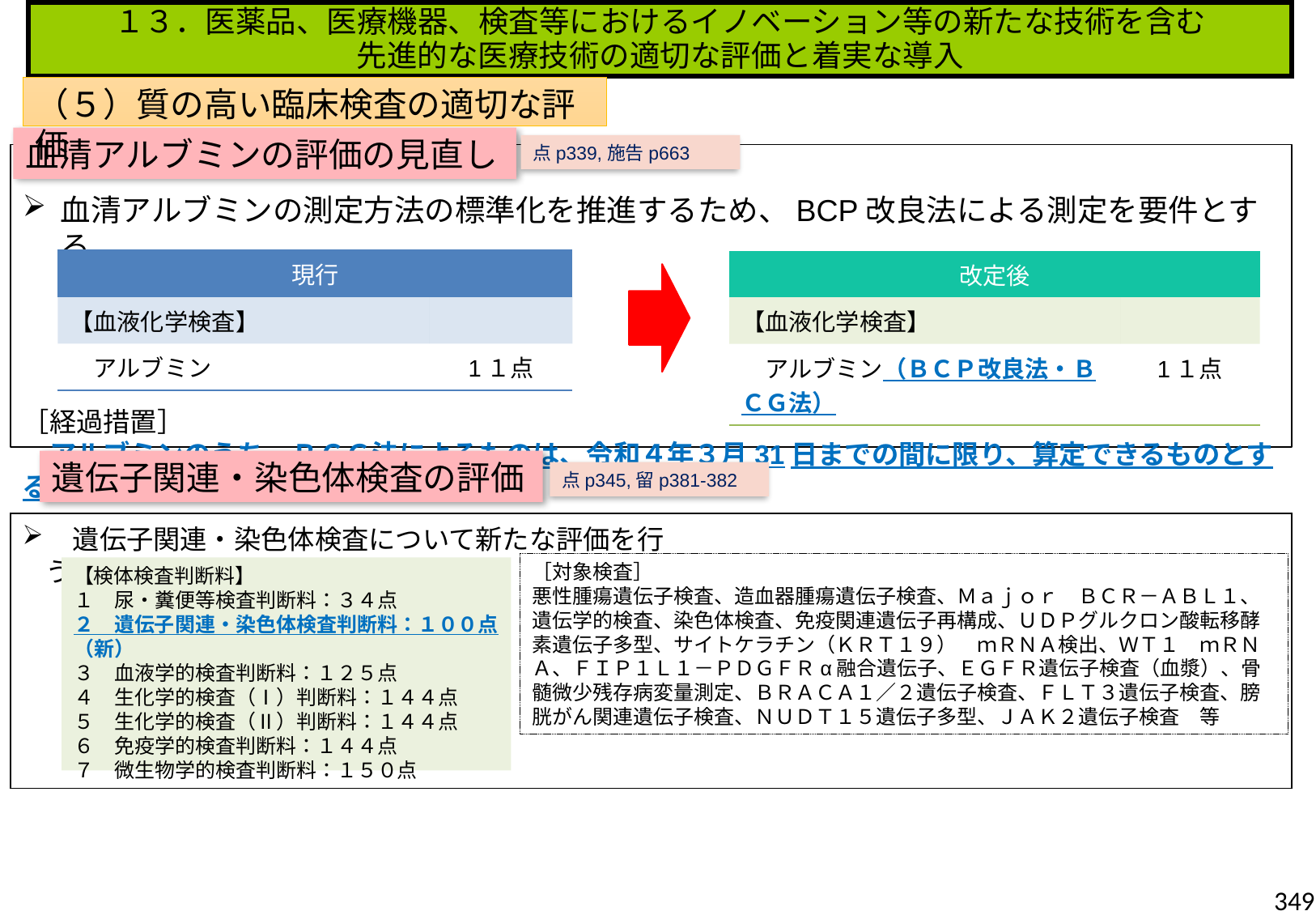

１３．医薬品、医療機器、検査等におけるイノベーション等の新たな技術を含む
先進的な医療技術の適切な評価と着実な導入
（５）質の高い臨床検査の適切な評価

血清アルブミンの評価の見直し
点p339,施告p663

血清アルブミンの測定方法の標準化を推進するため、BCP改良法による測定を要件とする。

［経過措置］
　アルブミンのうち、ＢＣＧ法によるものは、令和４年３月31日までの間に限り、算定できるものとする。

| 現行 |  |
| --- | --- |
| 【血液化学検査】 |  |
| アルブミン | 1１点 |
| 改定後 |  |
| --- | --- |
| 【血液化学検査】 |  |
| アルブミン（ＢＣＰ改良法・ＢＣＧ法） | 1１点 |

遺伝子関連・染色体検査の評価
点p345,留p381-382

　遺伝子関連・染色体検査について新たな評価を行う。
［対象検査］
悪性腫瘍遺伝子検査、造血器腫瘍遺伝子検査、Ｍａｊｏｒ　ＢＣＲ－ＡＢＬ１、遺伝学的検査、染色体検査、免疫関連遺伝子再構成、ＵＤＰグルクロン酸転移酵素遺伝子多型、サイトケラチン（ＫＲＴ１９）　ｍＲＮＡ検出、ＷＴ１　ｍＲＮＡ、ＦＩＰ１Ｌ１－ＰＤＧＦＲα融合遺伝子、ＥＧＦＲ遺伝子検査（血漿）、骨髄微少残存病変量測定、ＢＲＡＣＡ１／２遺伝子検査、ＦＬＴ３遺伝子検査、膀胱がん関連遺伝子検査、ＮＵＤＴ１５遺伝子多型、ＪＡＫ２遺伝子検査　等
【検体検査判断料】
１　尿・糞便等検査判断料：３４点
２　遺伝子関連・染色体検査判断料：１００点（新）
３　血液学的検査判断料：１２５点
４　生化学的検査（Ⅰ）判断料：１４４点
５　生化学的検査（Ⅱ）判断料：１４４点
６　免疫学的検査判断料：１４４点
７　微生物学的検査判断料：１５０点
349